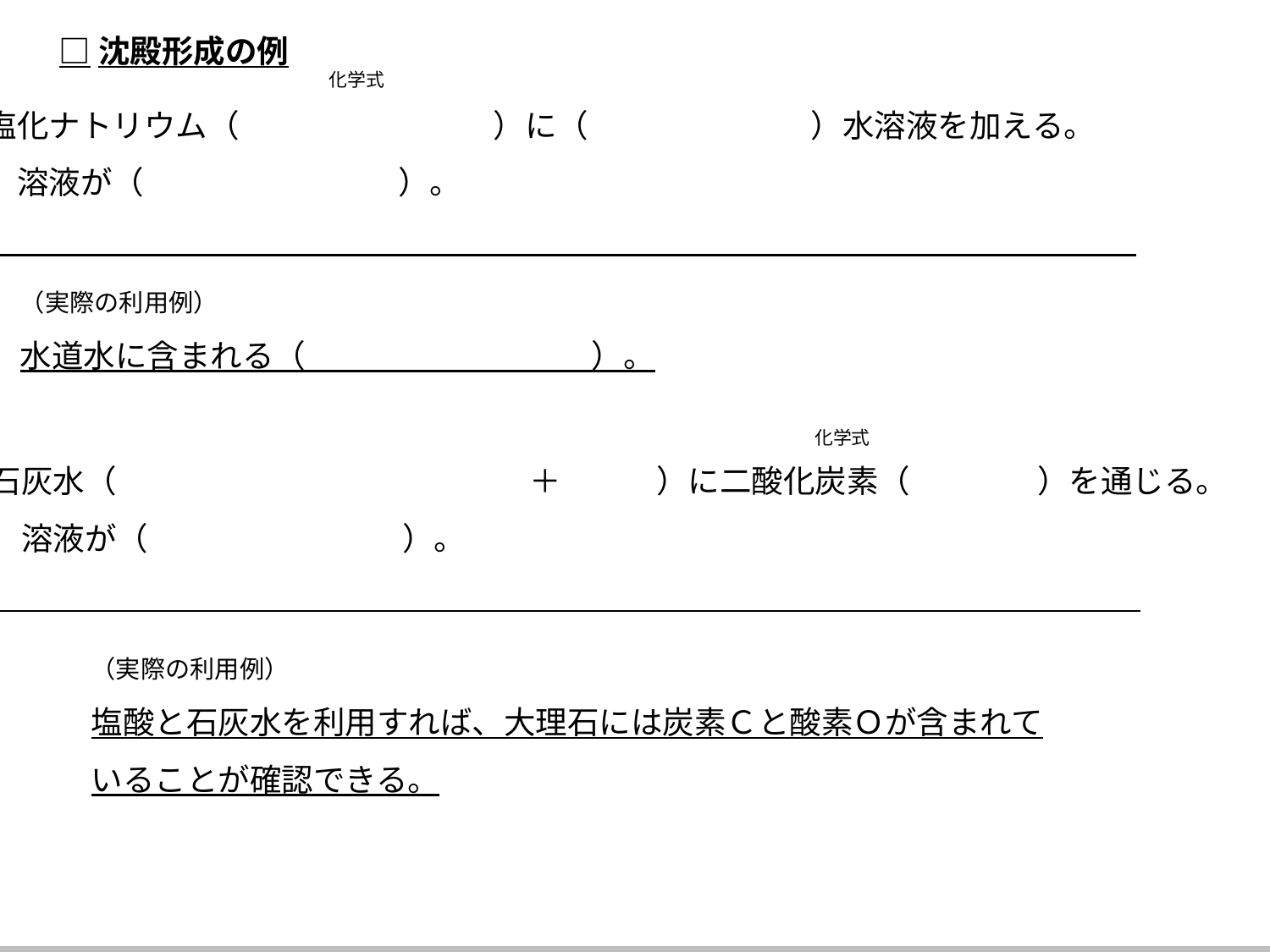

□沈殿形成の例
化学式
１．塩化ナトリウム（　　　　　　　　）に（　　　　　　　）水溶液を加える。
　⇒　溶液が（　　　　　　　　）。
※
（実際の利用例）
水道水に含まれる（　　　　　　　　　）。
化学式
２．石灰水（　　　　　　　　　　　　　＋　　　）に二酸化炭素（　　　　）を通じる。
　⇒　溶液が（　　　　　　　　）。
※
（実際の利用例）
塩酸と石灰水を利用すれば、大理石には炭素Ｃと酸素Ｏが含まれていることが確認できる。